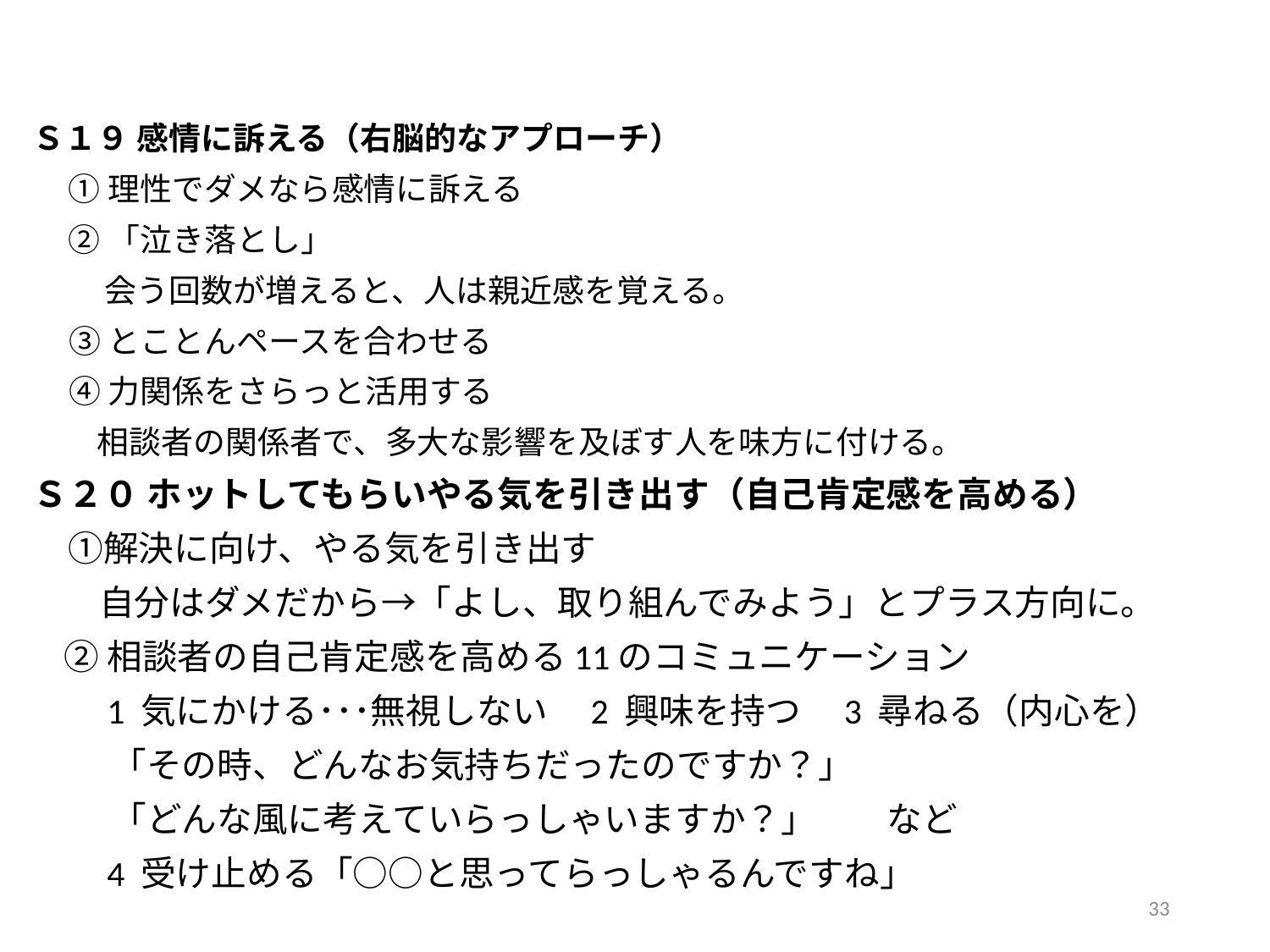

Ｓ１９ 感情に訴える（右脳的なアプローチ）
     ①理性でダメなら感情に訴える
     ②「泣き落とし」
         会う回数が増えると、人は親近感を覚える。
     ③とことんペースを合わせる
     ④力関係をさらっと活用する
　　相談者の関係者で、多大な影響を及ぼす人を味方に付ける。
Ｓ２０ ホットしてもらいやる気を引き出す（自己肯定感を高める）
　①解決に向け、やる気を引き出す
　    自分はダメだから→「よし、取り組んでみよう」とプラス方向に。
    ②相談者の自己肯定感を高める11のコミュニケーション
　    1 気にかける･･･無視しない　2 興味を持つ　3 尋ねる（内心を）
　　 「その時、どんなお気持ちだったのですか？」
　　 「どんな風に考えていらっしゃいますか？」　　など
　    4 受け止める「○○と思ってらっしゃるんですね」

33